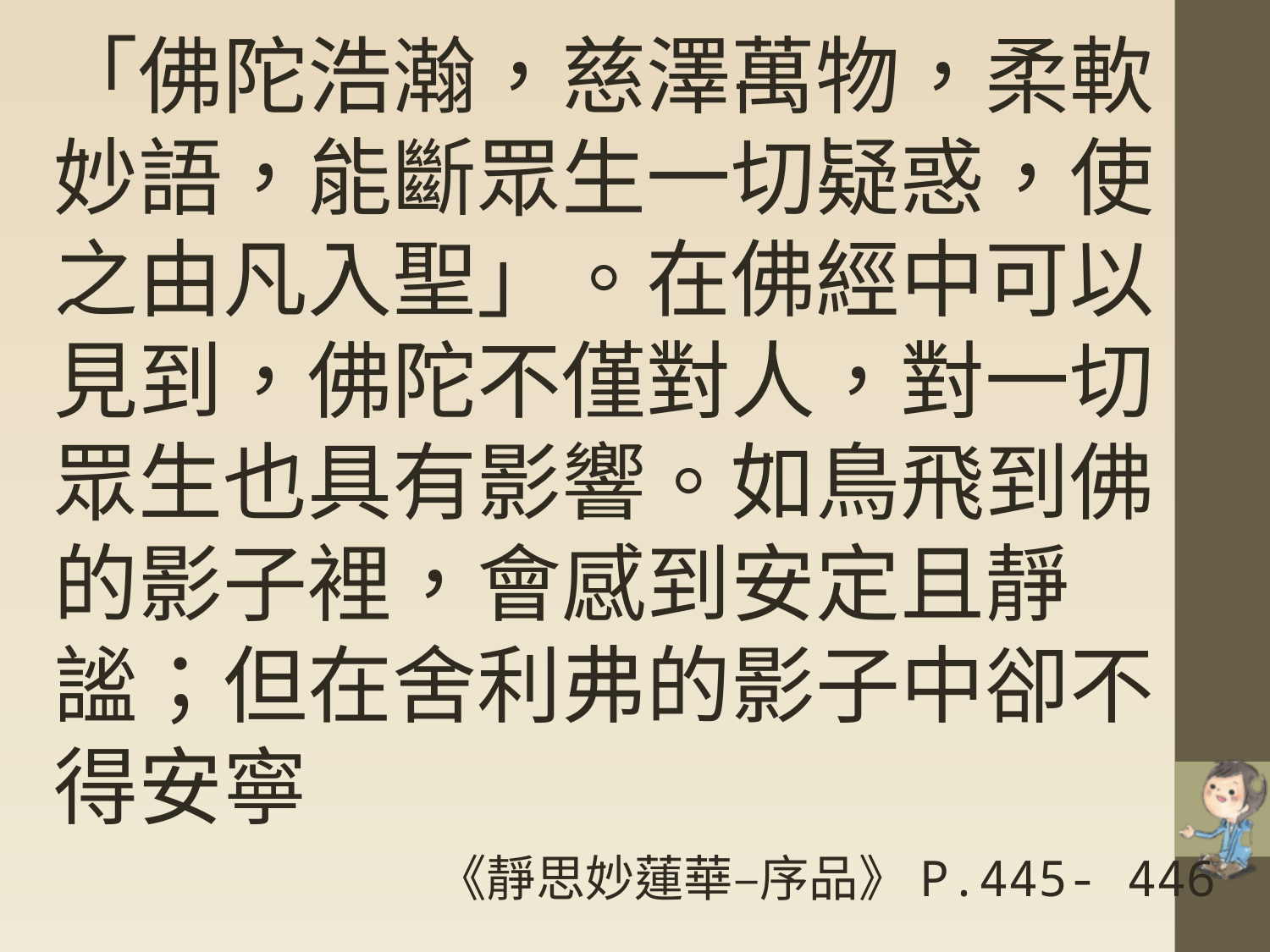

「佛陀浩瀚，慈澤萬物，柔軟妙語，能斷眾生一切疑惑，使之由凡入聖」。在佛經中可以見到，佛陀不僅對人，對一切眾生也具有影響。如鳥飛到佛的影子裡，會感到安定且靜謐；但在舍利弗的影子中卻不得安寧
《靜思妙蓮華–序品》P.445- 446